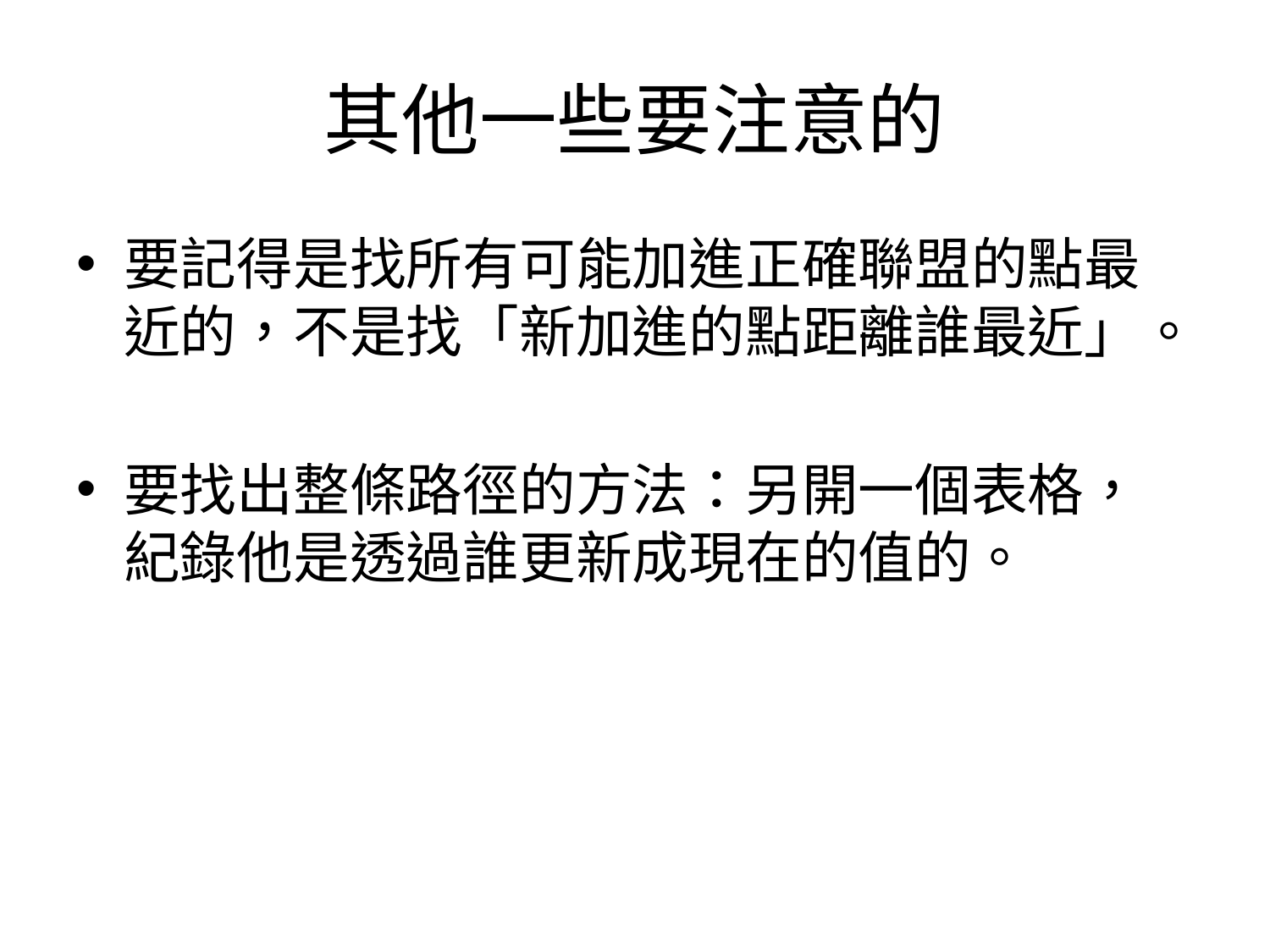

# 其他一些要注意的
要記得是找所有可能加進正確聯盟的點最近的，不是找「新加進的點距離誰最近」。

要找出整條路徑的方法：另開一個表格，紀錄他是透過誰更新成現在的值的。